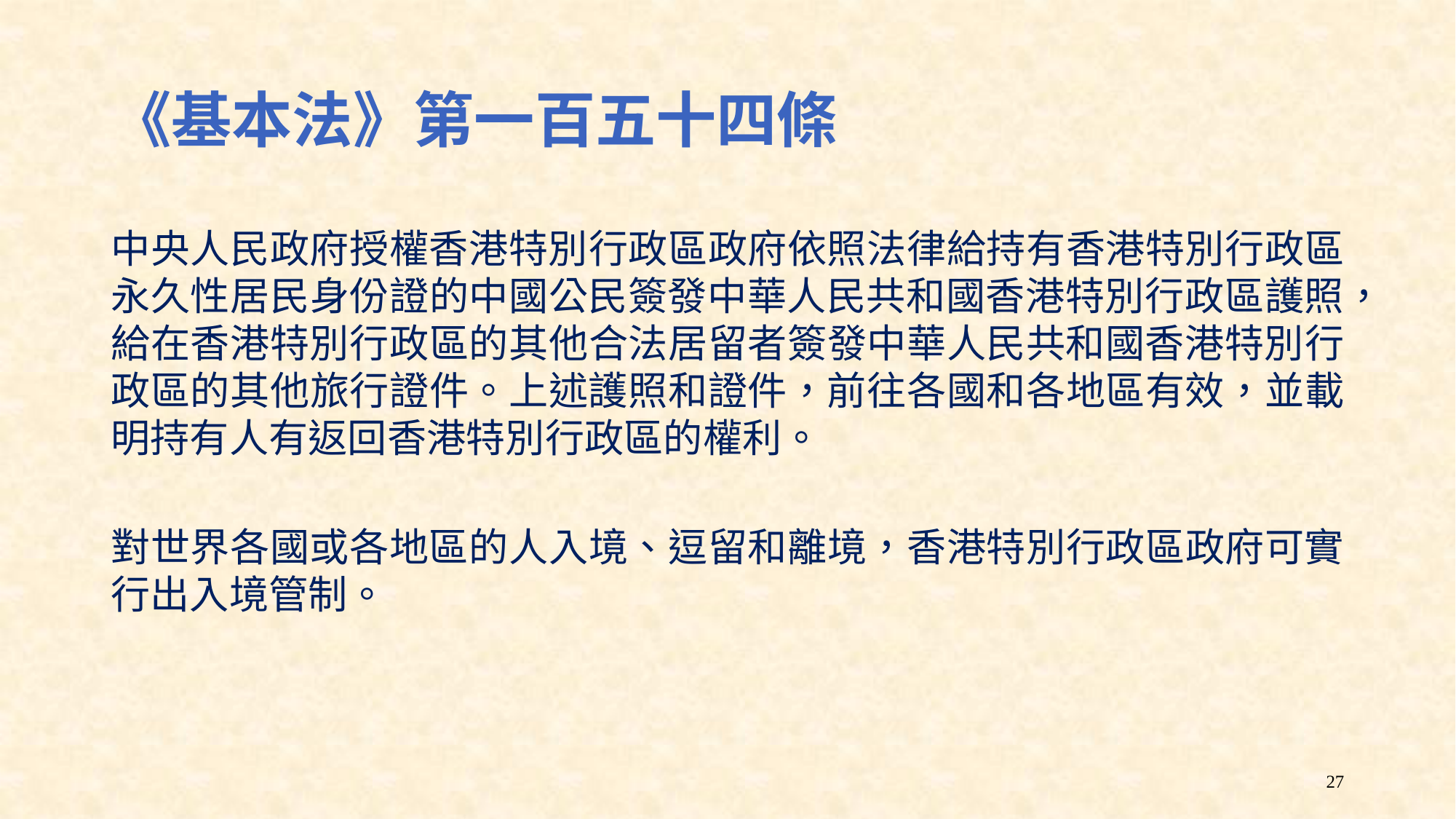

# 《基本法》第一百五十四條
中央人民政府授權香港特別行政區政府依照法律給持有香港特別行政區永久性居民身份證的中國公民簽發中華人民共和國香港特別行政區護照，給在香港特別行政區的其他合法居留者簽發中華人民共和國香港特別行政區的其他旅行證件。上述護照和證件，前往各國和各地區有效，並載明持有人有返回香港特別行政區的權利。
對世界各國或各地區的人入境、逗留和離境，香港特別行政區政府可實行出入境管制。

27